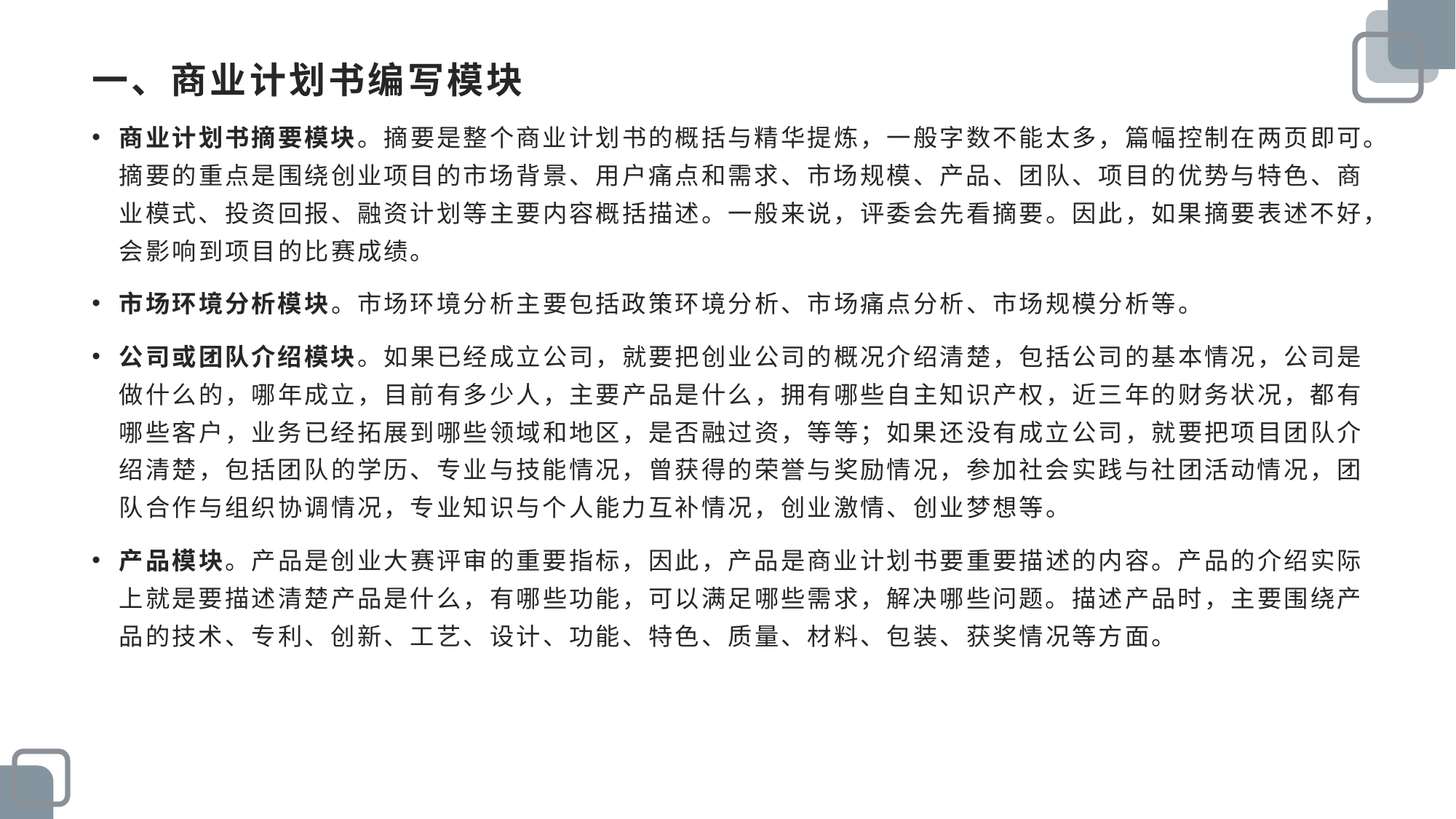

# 一、商业计划书编写模块
商业计划书摘要模块。摘要是整个商业计划书的概括与精华提炼，一般字数不能太多，篇幅控制在两页即可。摘要的重点是围绕创业项目的市场背景、用户痛点和需求、市场规模、产品、团队、项目的优势与特色、商业模式、投资回报、融资计划等主要内容概括描述。一般来说，评委会先看摘要。因此，如果摘要表述不好，会影响到项目的比赛成绩。
市场环境分析模块。市场环境分析主要包括政策环境分析、市场痛点分析、市场规模分析等。
公司或团队介绍模块。如果已经成立公司，就要把创业公司的概况介绍清楚，包括公司的基本情况，公司是做什么的，哪年成立，目前有多少人，主要产品是什么，拥有哪些自主知识产权，近三年的财务状况，都有哪些客户，业务已经拓展到哪些领域和地区，是否融过资，等等；如果还没有成立公司，就要把项目团队介绍清楚，包括团队的学历、专业与技能情况，曾获得的荣誉与奖励情况，参加社会实践与社团活动情况，团队合作与组织协调情况，专业知识与个人能力互补情况，创业激情、创业梦想等。
产品模块。产品是创业大赛评审的重要指标，因此，产品是商业计划书要重要描述的内容。产品的介绍实际上就是要描述清楚产品是什么，有哪些功能，可以满足哪些需求，解决哪些问题。描述产品时，主要围绕产品的技术、专利、创新、工艺、设计、功能、特色、质量、材料、包装、获奖情况等方面。